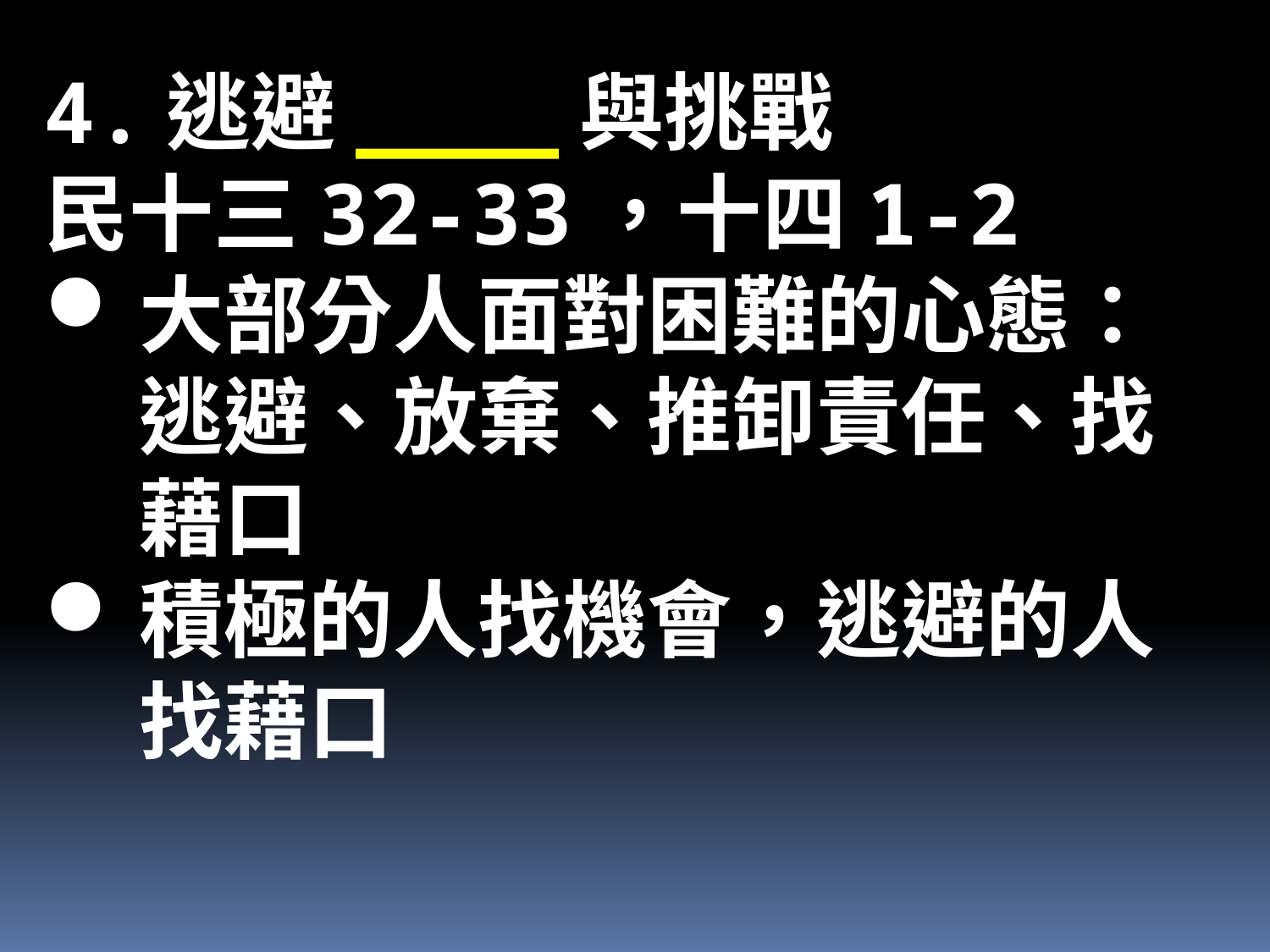

4.逃避____與挑戰
民十三32-33，十四1-2
大部分人面對困難的心態：逃避、放棄、推卸責任、找藉口
積極的人找機會，逃避的人找藉口